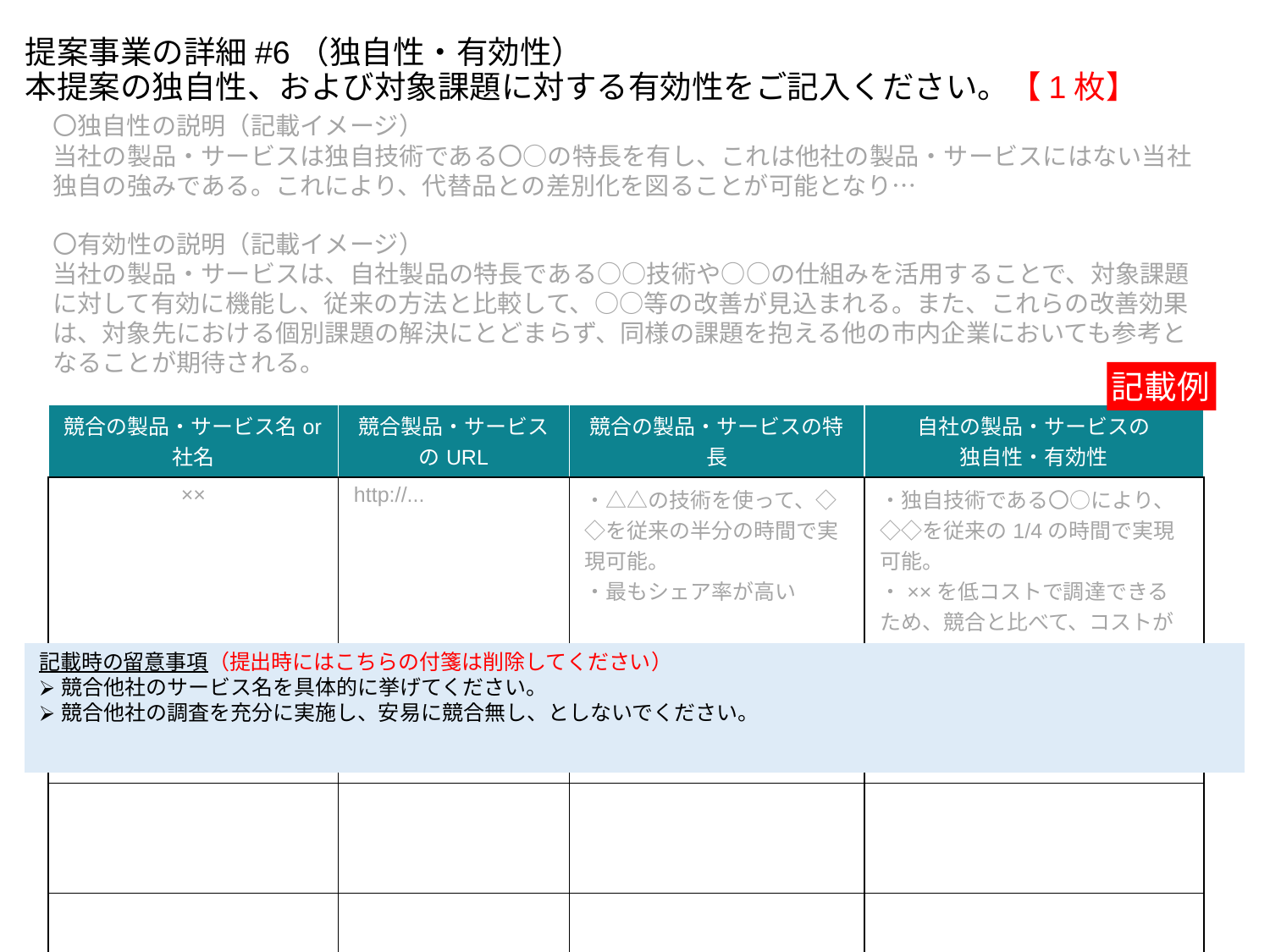

# 提案事業の詳細#6（独自性・有効性） 本提案の独自性、および対象課題に対する有効性をご記入ください。【1枚】
〇独自性の説明（記載イメージ）
当社の製品・サービスは独自技術である〇○の特長を有し、これは他社の製品・サービスにはない当社独自の強みである。これにより、代替品との差別化を図ることが可能となり…

〇有効性の説明（記載イメージ）
当社の製品・サービスは、自社製品の特長である○○技術や○○の仕組みを活用することで、対象課題に対して有効に機能し、従来の方法と比較して、○○等の改善が見込まれる。また、これらの改善効果は、対象先における個別課題の解決にとどまらず、同様の課題を抱える他の市内企業においても参考となることが期待される。
記載例
| 競合の製品・サービス名or社名 | 競合製品・サービスのURL | 競合の製品・サービスの特長 | 自社の製品・サービスの 独自性・有効性 |
| --- | --- | --- | --- |
| ×× | http://... | ・△△の技術を使って、◇◇を従来の半分の時間で実現可能。 ・最もシェア率が高い | ・独自技術である〇○により、◇◇を従来の1/4の時間で実現可能。 ・××を低コストで調達できるため、競合と比べて、コストがかからない |
|  |  |  |  |
|  |  |  |  |
|  |  |  |  |
記載時の留意事項（提出時にはこちらの付箋は削除してください）
競合他社のサービス名を具体的に挙げてください。
競合他社の調査を充分に実施し、安易に競合無し、としないでください。
7